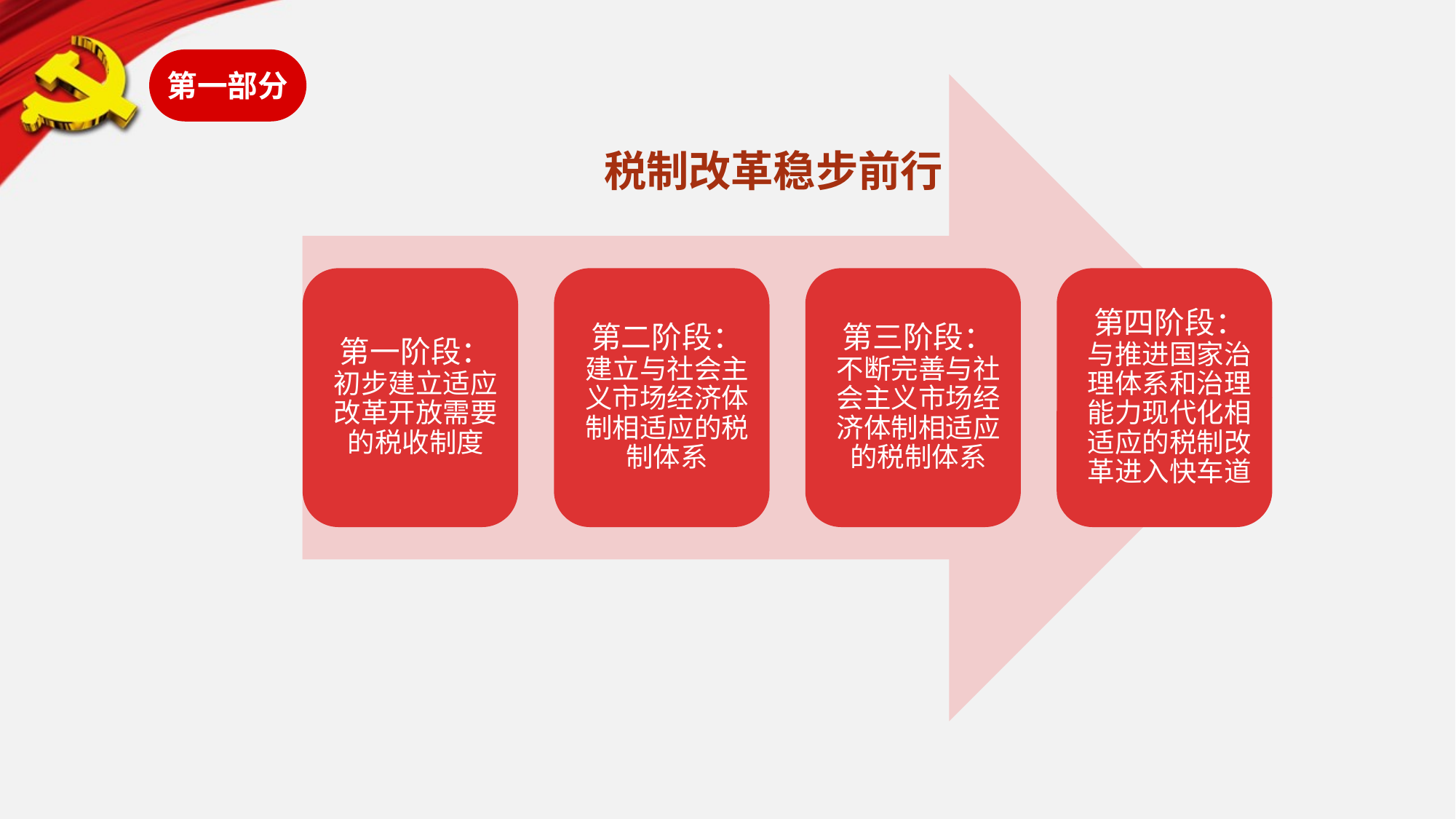

第一部分
第一阶段：初步建立适应改革开放需要的税收制度
第二阶段：建立与社会主义市场经济体制相适应的税制体系
第三阶段：不断完善与社会主义市场经济体制相适应的税制体系
第四阶段：与推进国家治理体系和治理能力现代化相适应的税制改革进入快车道
税制改革稳步前行